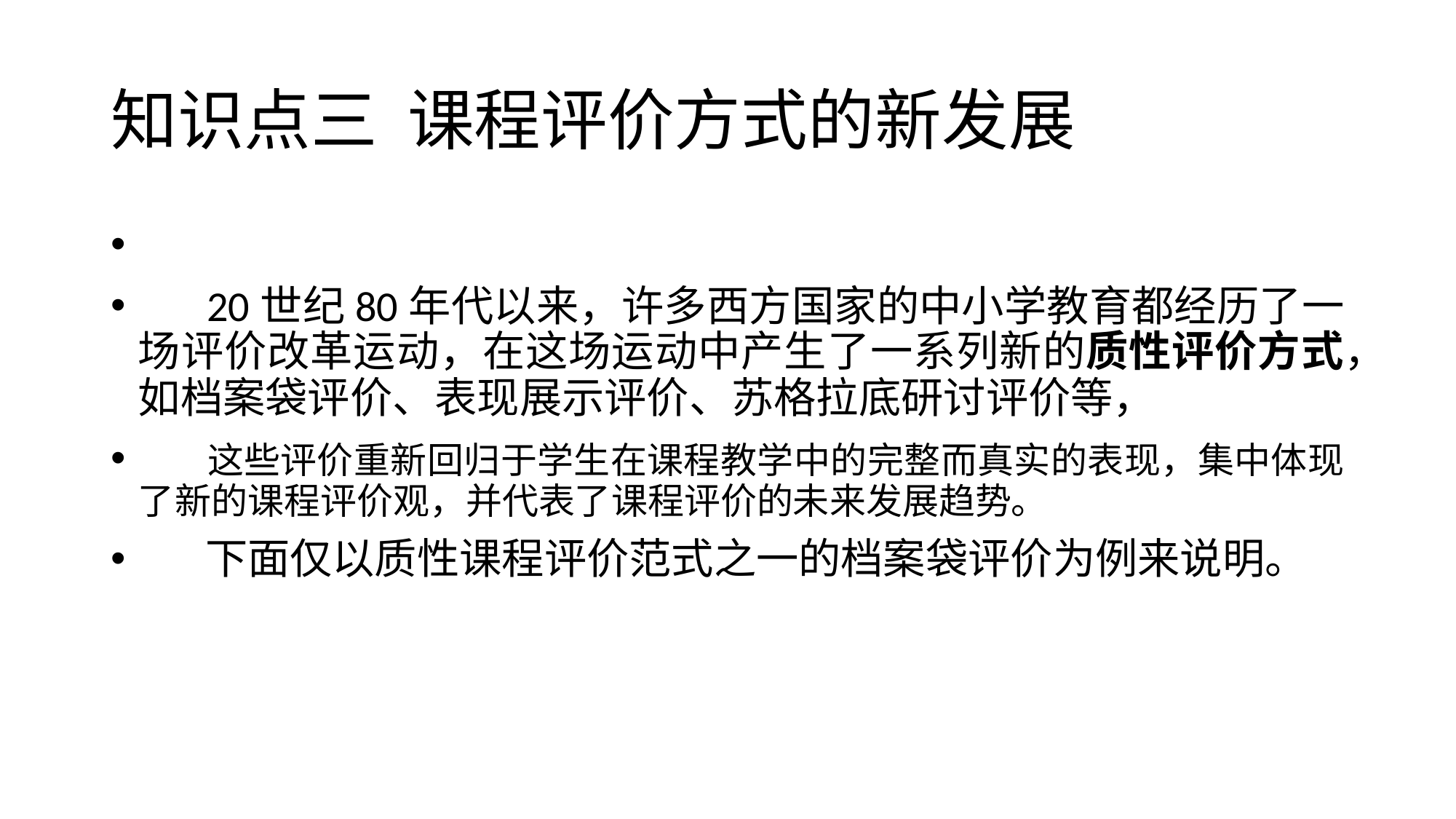

# 知识点三  课程评价方式的新发展

       20世纪80年代以来，许多西方国家的中小学教育都经历了一场评价改革运动，在这场运动中产生了一系列新的质性评价方式，如档案袋评价、表现展示评价、苏格拉底研讨评价等，
      这些评价重新回归于学生在课程教学中的完整而真实的表现，集中体现了新的课程评价观，并代表了课程评价的未来发展趋势。
      下面仅以质性课程评价范式之一的档案袋评价为例来说明。